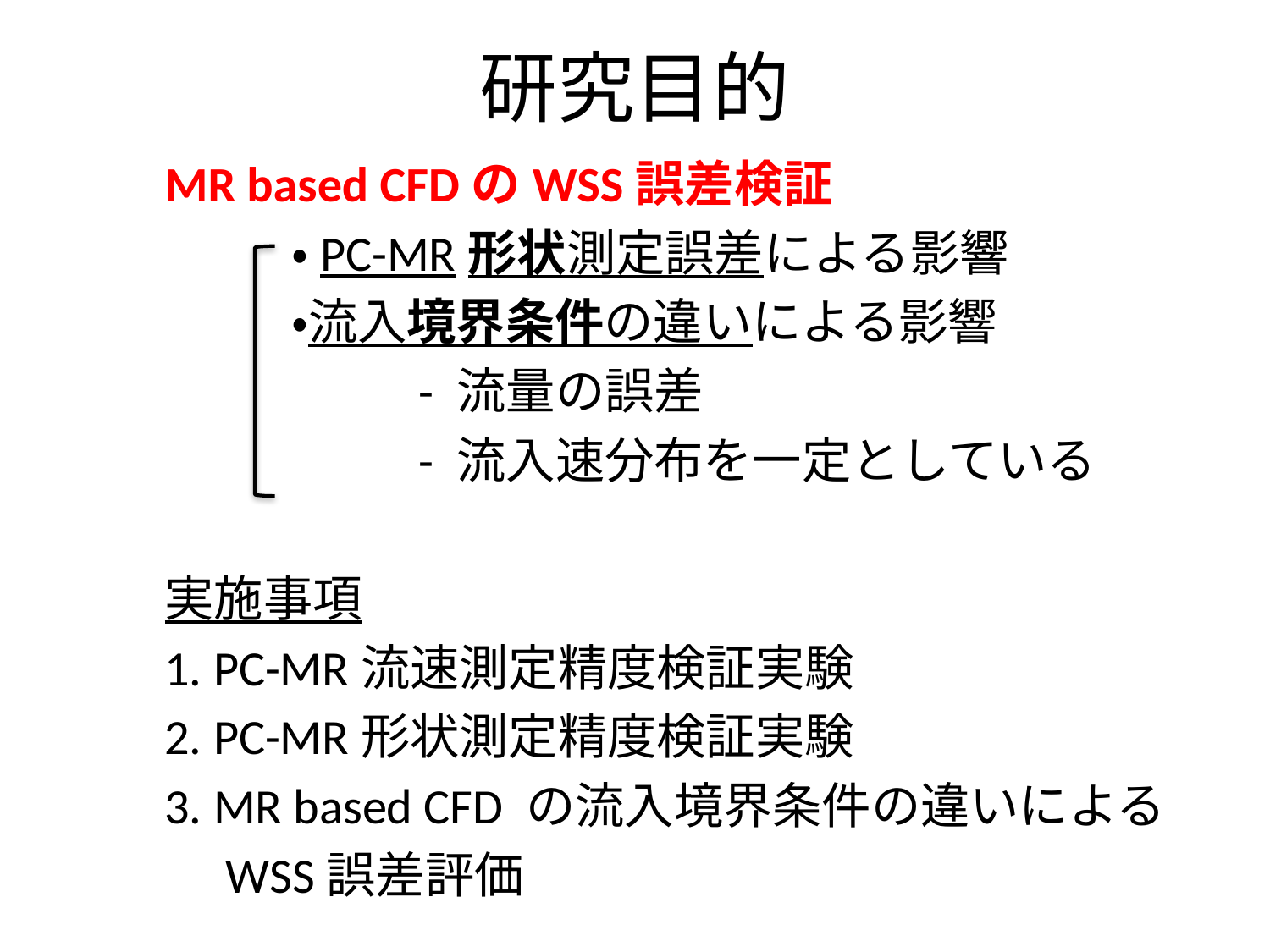

# 研究目的
MR based CFDのWSS誤差検証
	・PC-MR形状測定誤差による影響
	・流入境界条件の違いによる影響
		- 流量の誤差
		- 流入速分布を一定としている

実施事項
1. PC-MR流速測定精度検証実験
2. PC-MR形状測定精度検証実験
3. MR based CFD の流入境界条件の違いによる
　WSS誤差評価